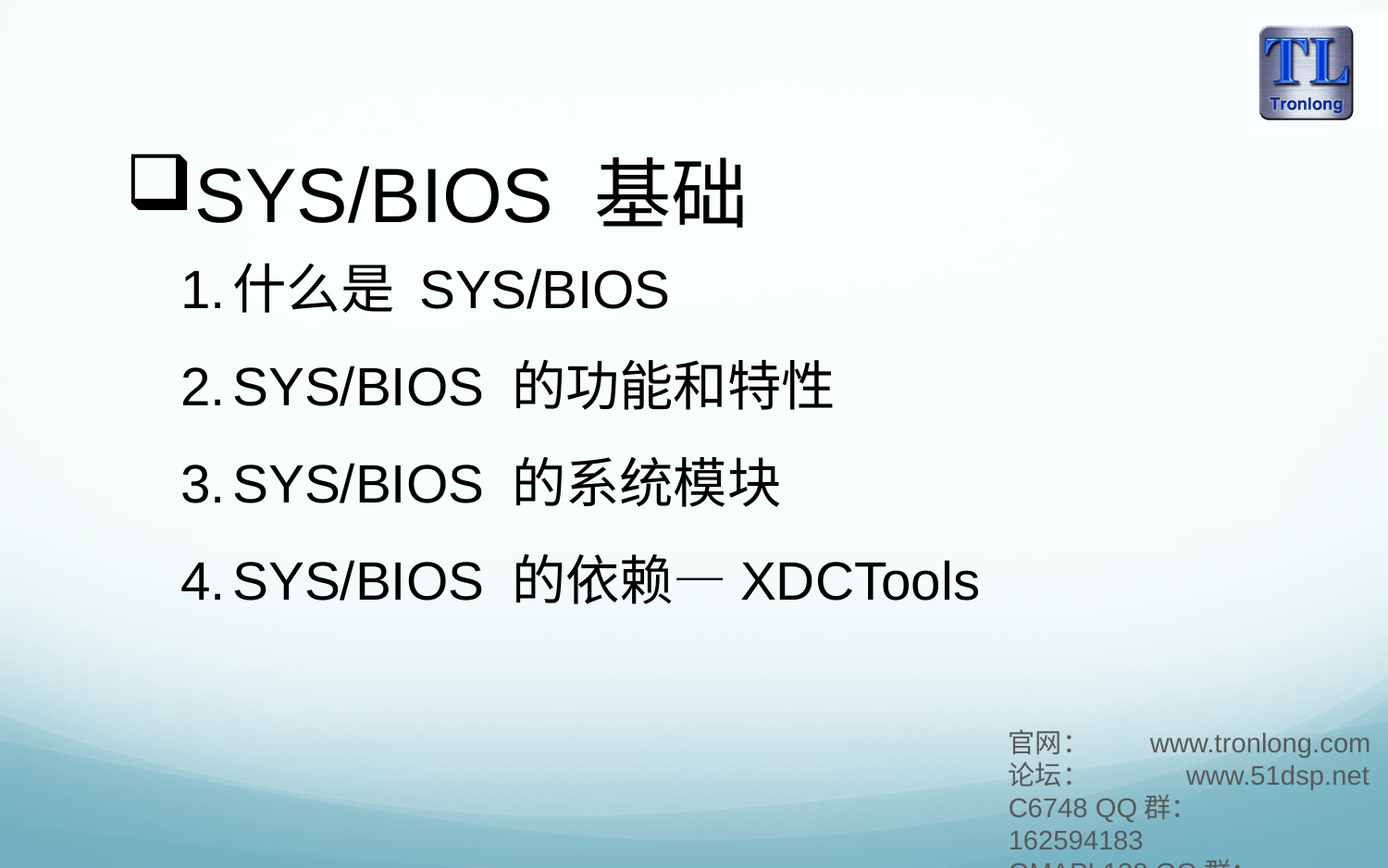

SYS/BIOS 基础
什么是 SYS/BIOS
SYS/BIOS 的功能和特性
SYS/BIOS 的系统模块
SYS/BIOS 的依赖—XDCTools